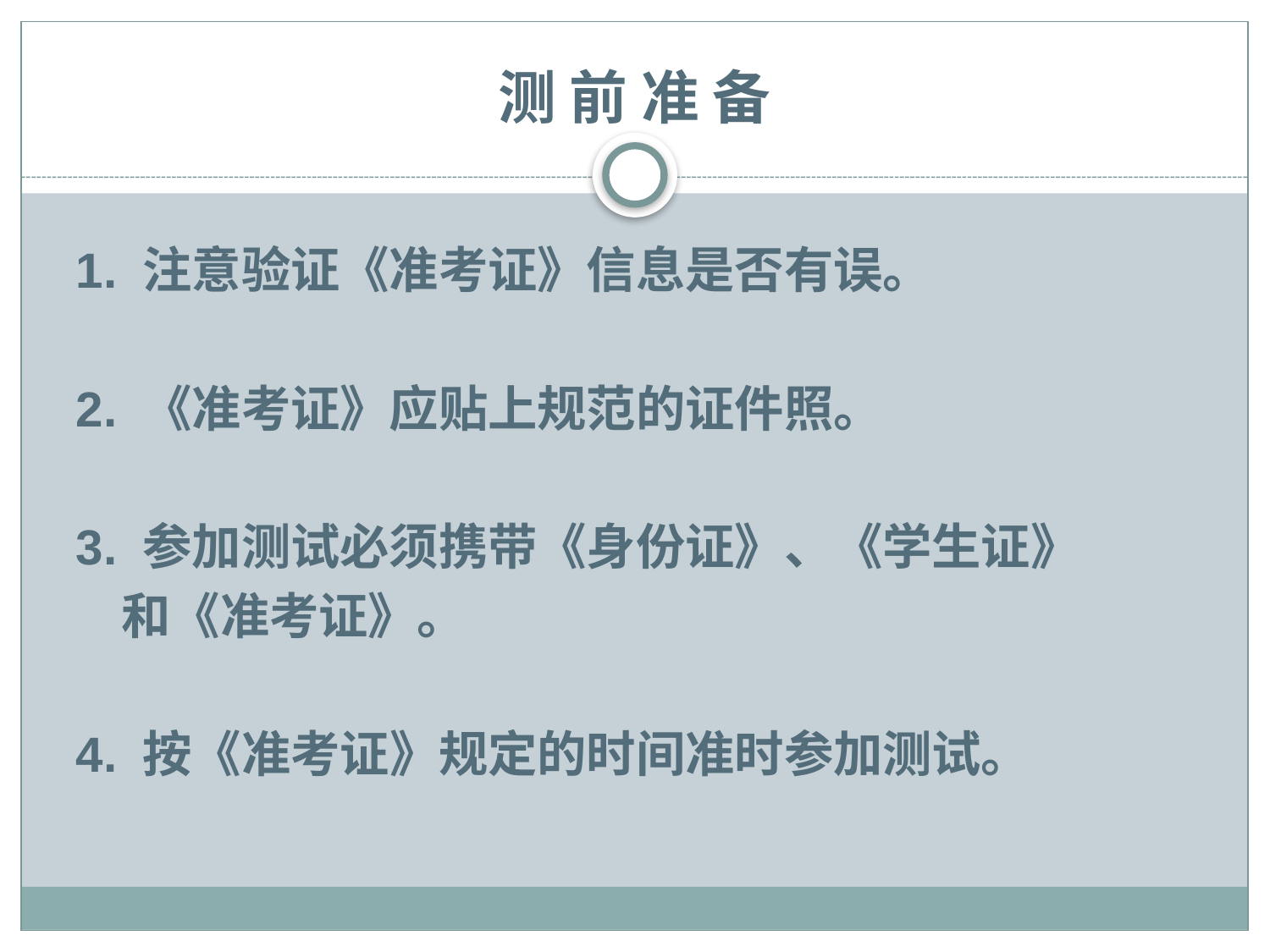

# 测 前 准 备
1. 注意验证《准考证》信息是否有误。

2. 《准考证》应贴上规范的证件照。

3. 参加测试必须携带《身份证》、《学生证》
   和《准考证》。

4. 按《准考证》规定的时间准时参加测试。